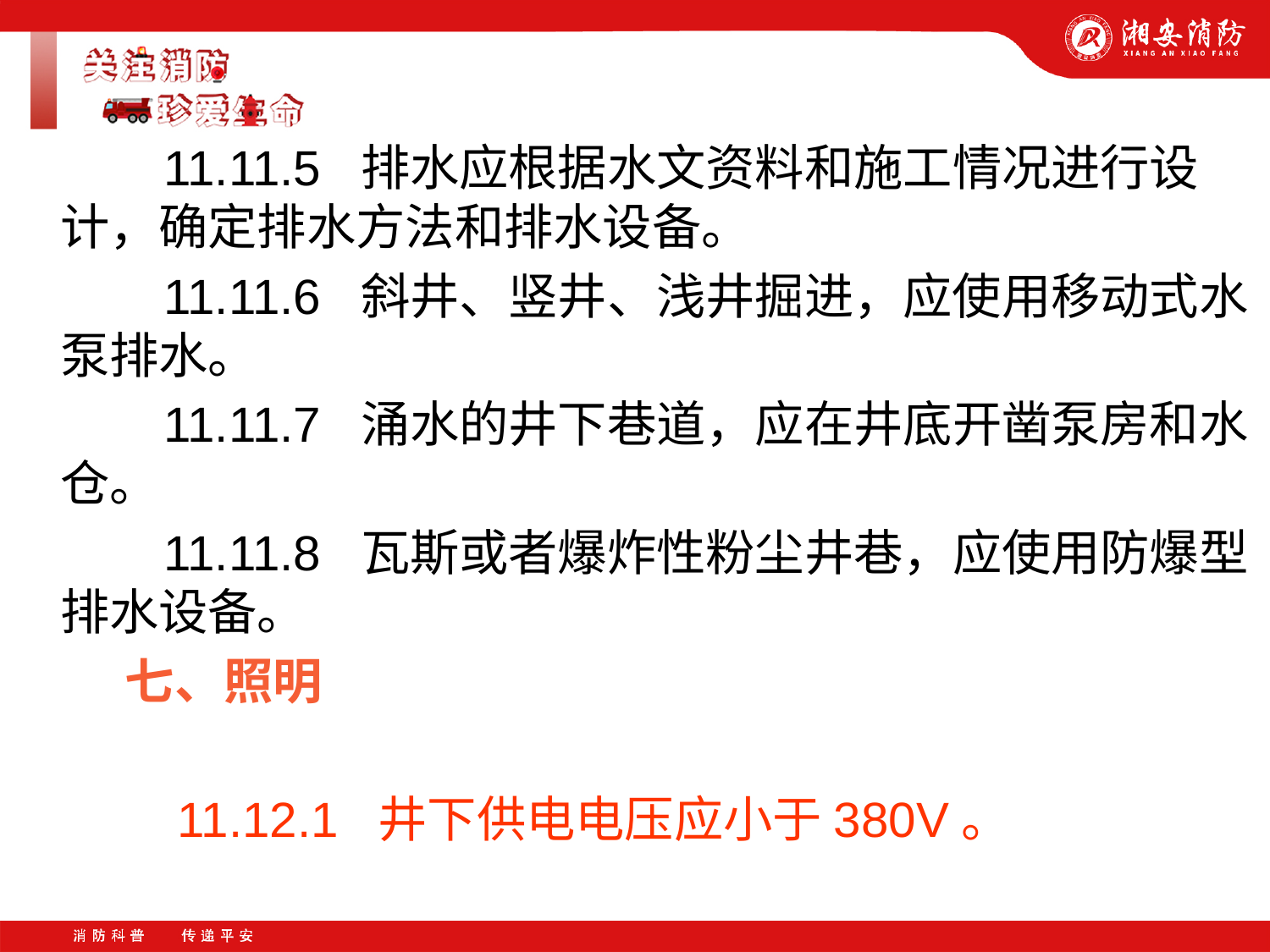

11.11.5  排水应根据水文资料和施工情况进行设计，确定排水方法和排水设备。
           11.11.6  斜井、竖井、浅井掘进，应使用移动式水泵排水。
           11.11.7  涌水的井下巷道，应在井底开凿泵房和水仓。
           11.11.8  瓦斯或者爆炸性粉尘井巷，应使用防爆型排水设备。
         七、照明

            11.12.1  井下供电电压应小于380V。